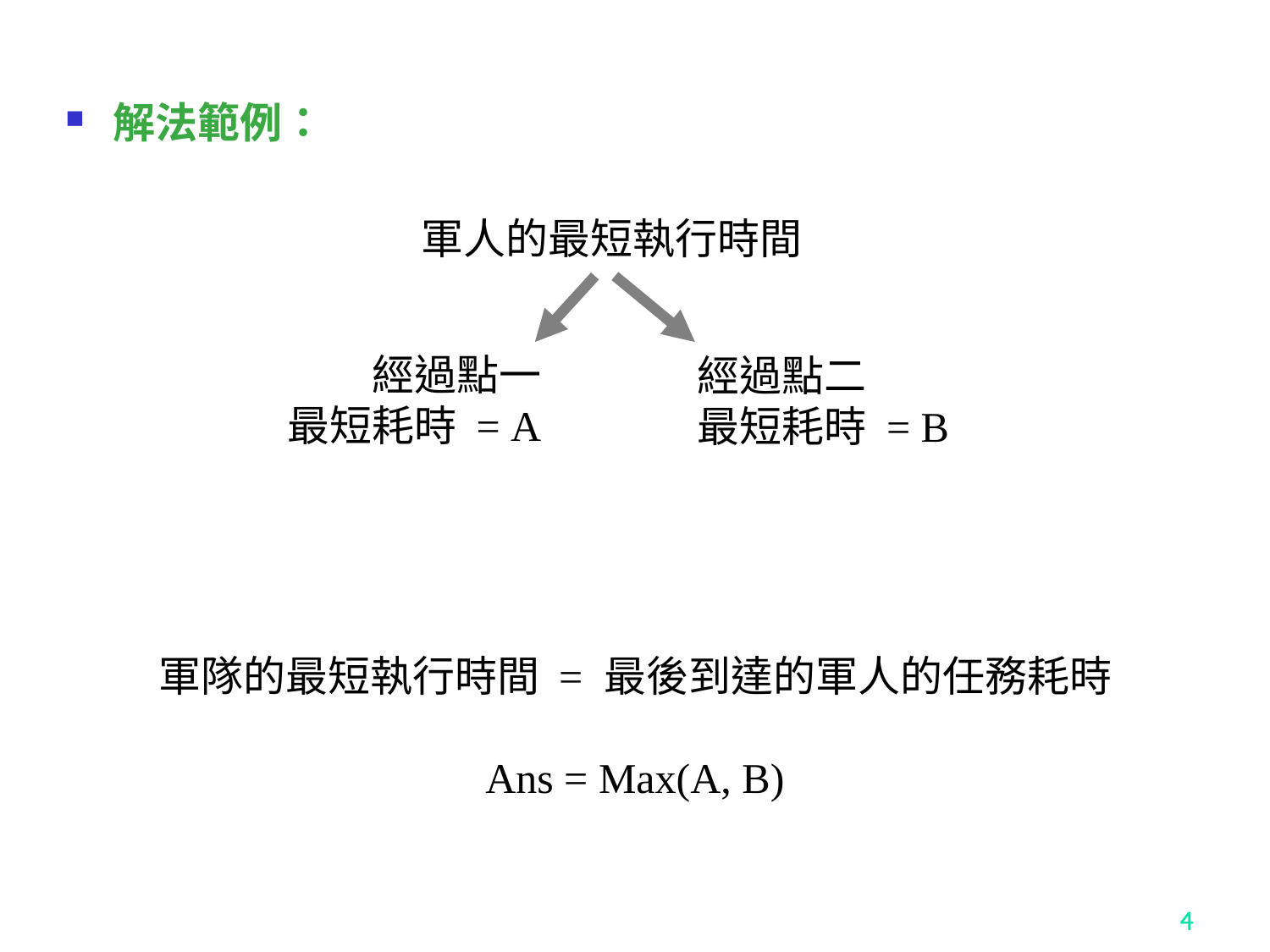

解法範例：
軍人的最短執行時間
經過點一
最短耗時 = A
經過點二
最短耗時 = B
軍隊的最短執行時間 = 最後到達的軍人的任務耗時

Ans = Max(A, B)
4